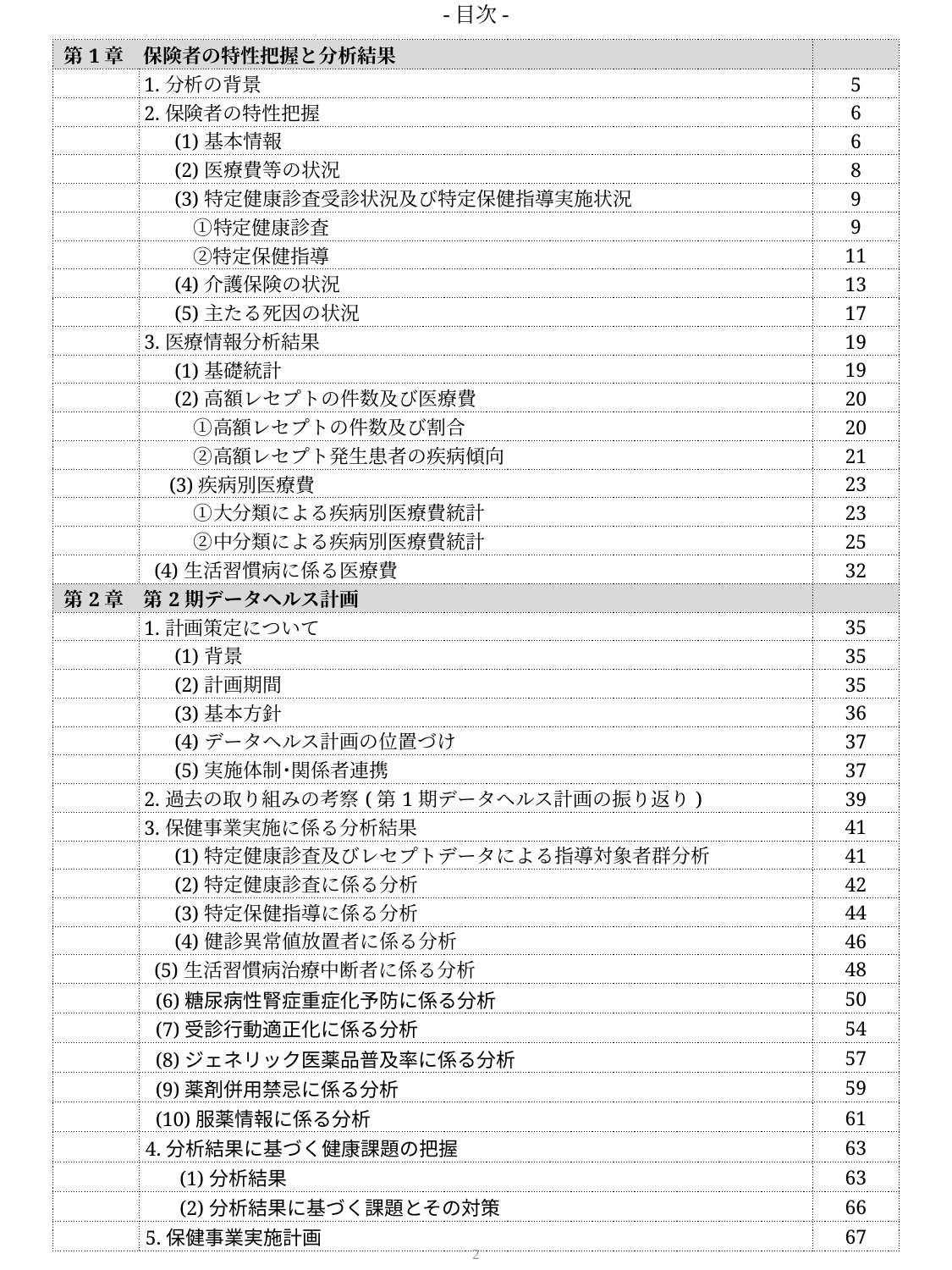

-目次-
| 第1章　保険者の特性把握と分析結果 |  |  |
| --- | --- | --- |
|  | 1.分析の背景 | 5 |
|  | 2.保険者の特性把握 | 6 |
|  | (1)基本情報 | 6 |
|  | (2)医療費等の状況 | 8 |
|  | (3)特定健康診査受診状況及び特定保健指導実施状況 | 9 |
|  | ①特定健康診査 | 9 |
|  | ②特定保健指導 | 11 |
|  | (4)介護保険の状況 | 13 |
|  | (5)主たる死因の状況 | 17 |
|  | 3.医療情報分析結果 | 19 |
|  | (1)基礎統計 | 19 |
|  | (2)高額レセプトの件数及び医療費 | 20 |
|  | ①高額レセプトの件数及び割合 | 20 |
|  | ②高額レセプト発生患者の疾病傾向 | 21 |
|  | (3)疾病別医療費 | 23 |
|  | ①大分類による疾病別医療費統計 | 23 |
|  | ②中分類による疾病別医療費統計 | 25 |
|  | (4)生活習慣病に係る医療費 | 32 |
| 第2章　第2期データヘルス計画 |  |  |
|  | 1.計画策定について | 35 |
|  | (1)背景 | 35 |
|  | (2)計画期間 | 35 |
|  | (3)基本方針 | 36 |
|  | (4)データヘルス計画の位置づけ | 37 |
|  | (5)実施体制･関係者連携 | 37 |
|  | 2.過去の取り組みの考察(第1期データヘルス計画の振り返り) | 39 |
|  | 3.保健事業実施に係る分析結果 | 41 |
|  | (1)特定健康診査及びレセプトデータによる指導対象者群分析 | 41 |
|  | (2)特定健康診査に係る分析 | 42 |
|  | (3)特定保健指導に係る分析 | 44 |
|  | (4)健診異常値放置者に係る分析 | 46 |
|  | (5)生活習慣病治療中断者に係る分析 | 48 |
|  | (6)糖尿病性腎症重症化予防に係る分析 | 50 |
|  | (7)受診行動適正化に係る分析 | 54 |
|  | (8)ジェネリック医薬品普及率に係る分析 | 57 |
|  | (9)薬剤併用禁忌に係る分析 | 59 |
|  | (10)服薬情報に係る分析 | 61 |
|  | 4.分析結果に基づく健康課題の把握 | 63 |
|  | (1)分析結果 | 63 |
|  | (2)分析結果に基づく課題とその対策 | 66 |
|  | 5.保健事業実施計画 | 67 |
2